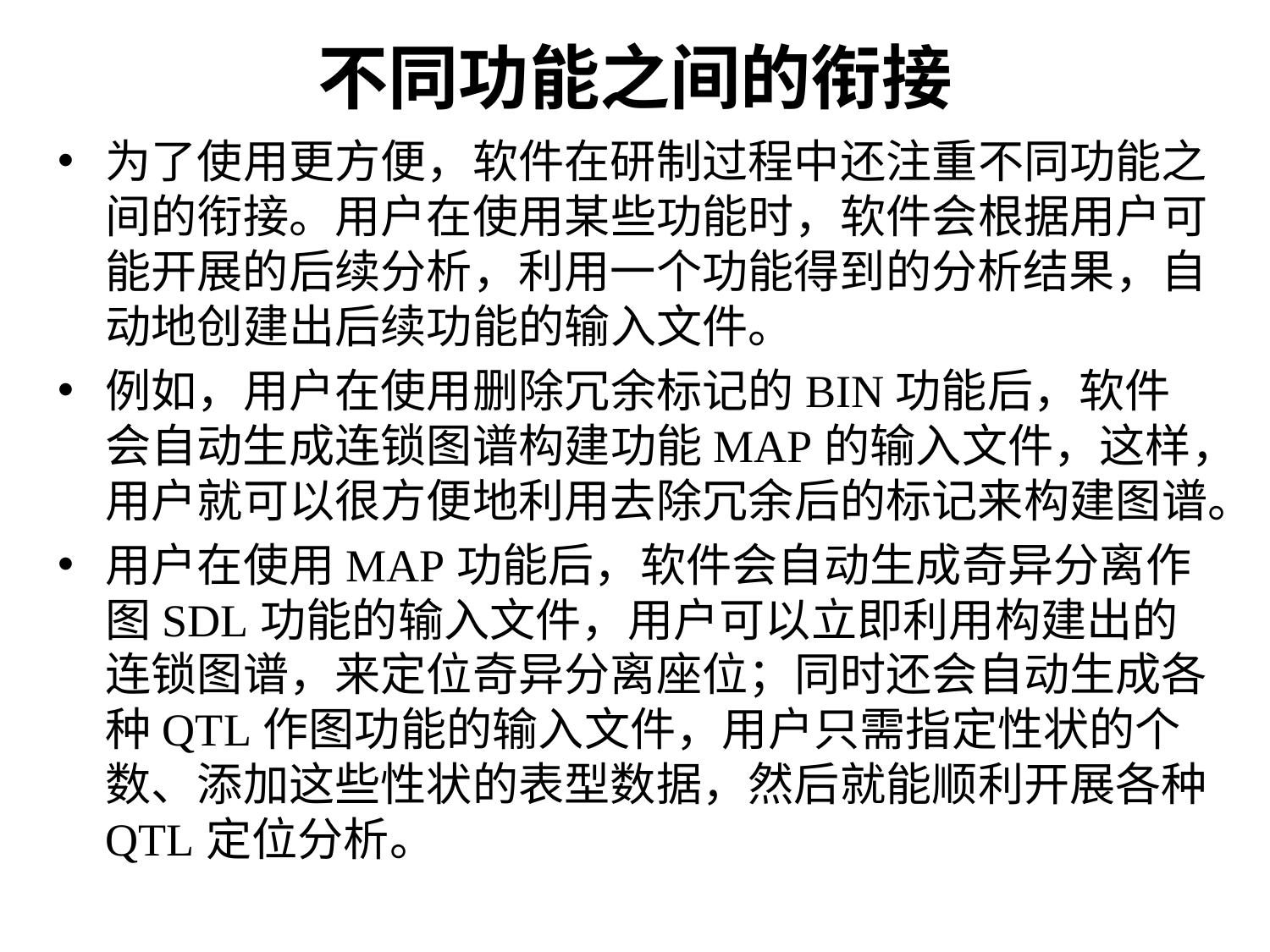

# 不同功能之间的衔接
为了使用更方便，软件在研制过程中还注重不同功能之间的衔接。用户在使用某些功能时，软件会根据用户可能开展的后续分析，利用一个功能得到的分析结果，自动地创建出后续功能的输入文件。
例如，用户在使用删除冗余标记的BIN功能后，软件会自动生成连锁图谱构建功能MAP的输入文件，这样，用户就可以很方便地利用去除冗余后的标记来构建图谱。
用户在使用MAP功能后，软件会自动生成奇异分离作图SDL功能的输入文件，用户可以立即利用构建出的连锁图谱，来定位奇异分离座位；同时还会自动生成各种QTL作图功能的输入文件，用户只需指定性状的个数、添加这些性状的表型数据，然后就能顺利开展各种QTL定位分析。